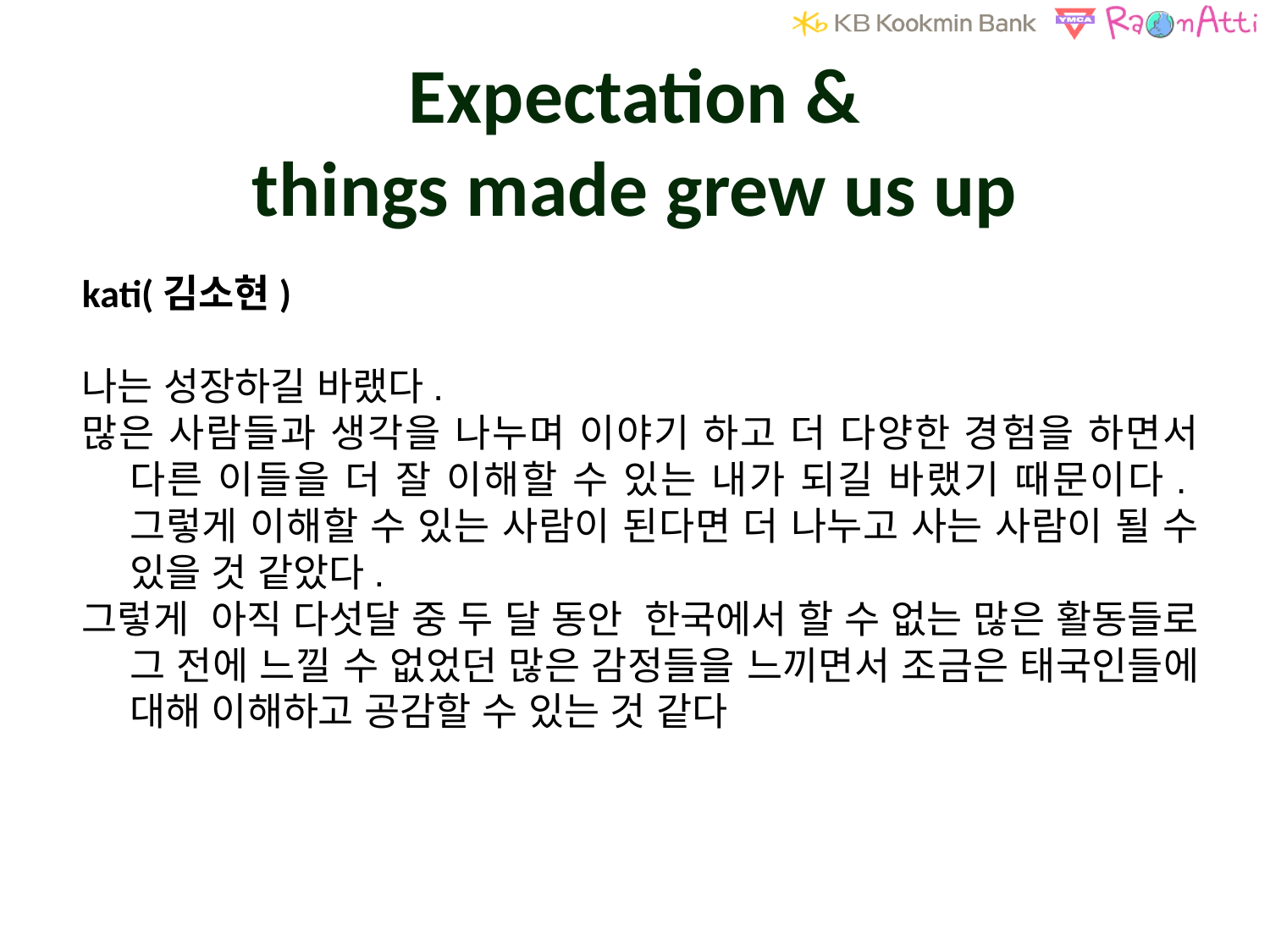

# Expectation & things made grew us up
kati(김소현)

나는 성장하길 바랬다.
많은 사람들과 생각을 나누며 이야기 하고 더 다양한 경험을 하면서 다른 이들을 더 잘 이해할 수 있는 내가 되길 바랬기 때문이다.  그렇게 이해할 수 있는 사람이 된다면 더 나누고 사는 사람이 될 수 있을 것 같았다.
그렇게  아직 다섯달 중 두 달 동안  한국에서 할 수 없는 많은 활동들로 그 전에 느낄 수 없었던 많은 감정들을 느끼면서 조금은 태국인들에 대해 이해하고 공감할 수 있는 것 같다